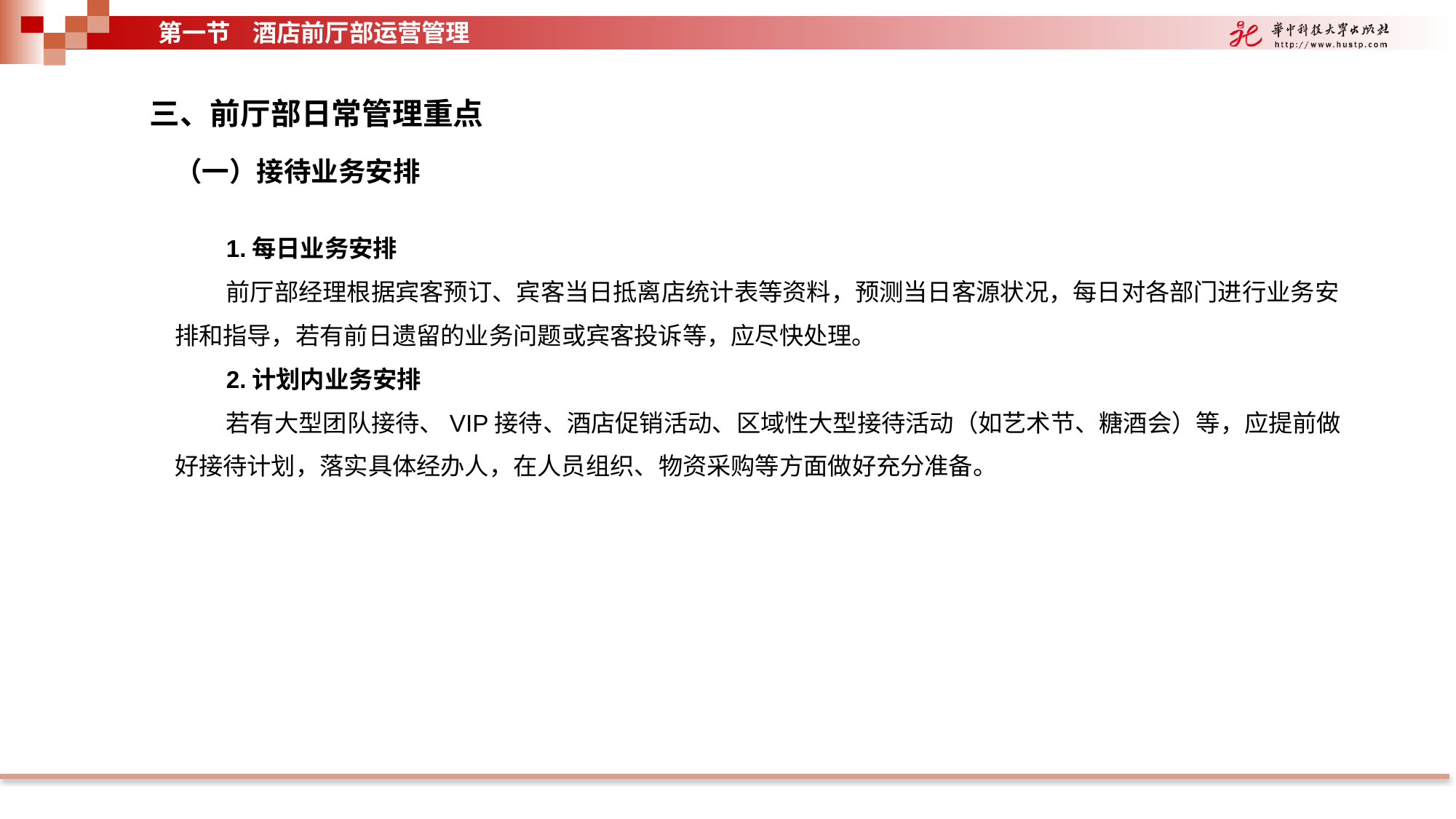

第一节    酒店前厅部运营管理
三、前厅部日常管理重点
（一）接待业务安排
1.每日业务安排
前厅部经理根据宾客预订、宾客当日抵离店统计表等资料，预测当日客源状况，每日对各部门进行业务安排和指导，若有前日遗留的业务问题或宾客投诉等，应尽快处理。
2.计划内业务安排
若有大型团队接待、VIP接待、酒店促销活动、区域性大型接待活动（如艺术节、糖酒会）等，应提前做好接待计划，落实具体经办人，在人员组织、物资采购等方面做好充分准备。